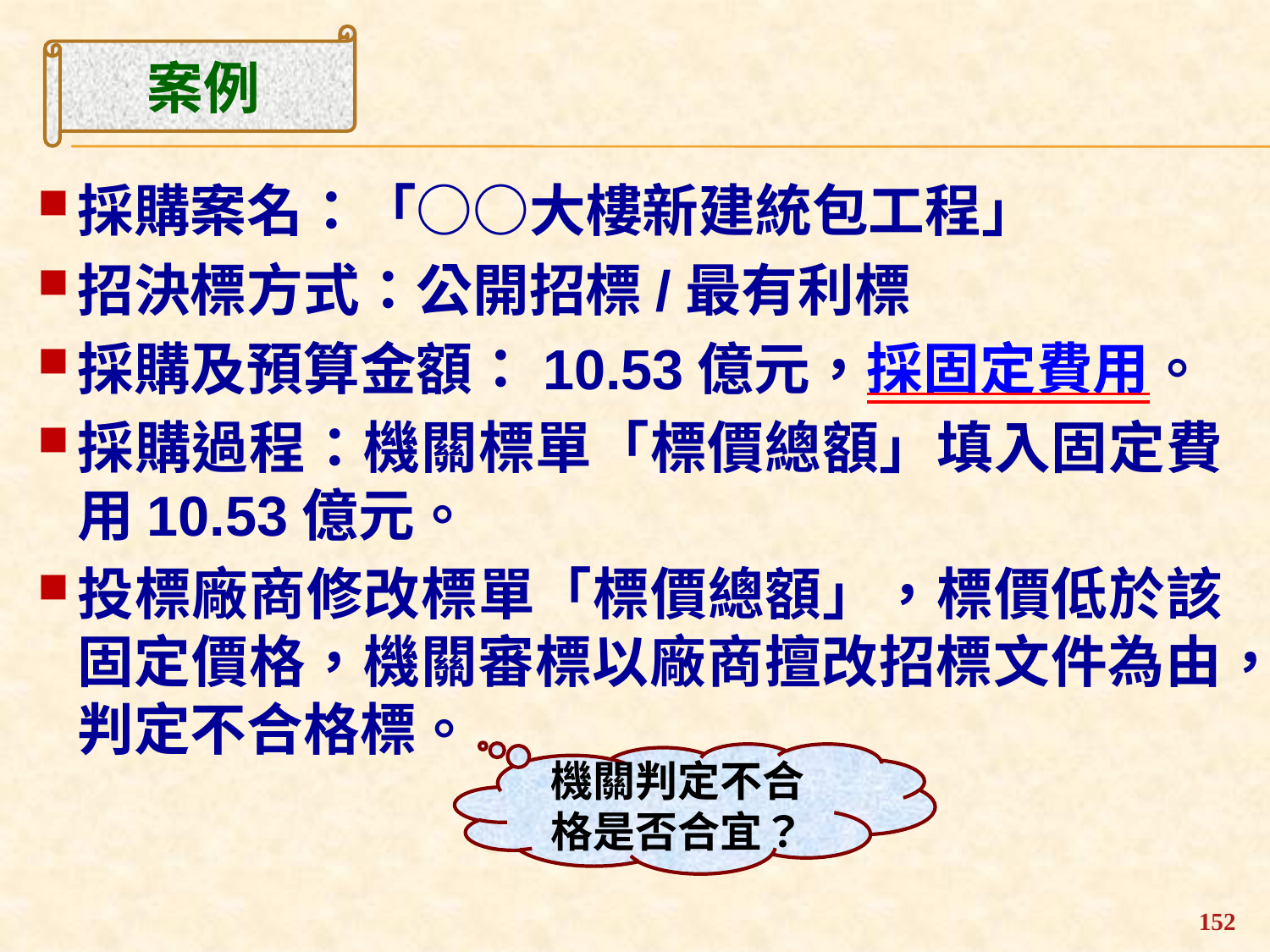

案例
採購案名：「○○大樓新建統包工程」
招決標方式：公開招標/最有利標
採購及預算金額：10.53億元，採固定費用。
採購過程：機關標單「標價總額」填入固定費用10.53億元。
投標廠商修改標單「標價總額」，標價低於該固定價格，機關審標以廠商擅改招標文件為由，判定不合格標。

機關判定不合格是否合宜？
152